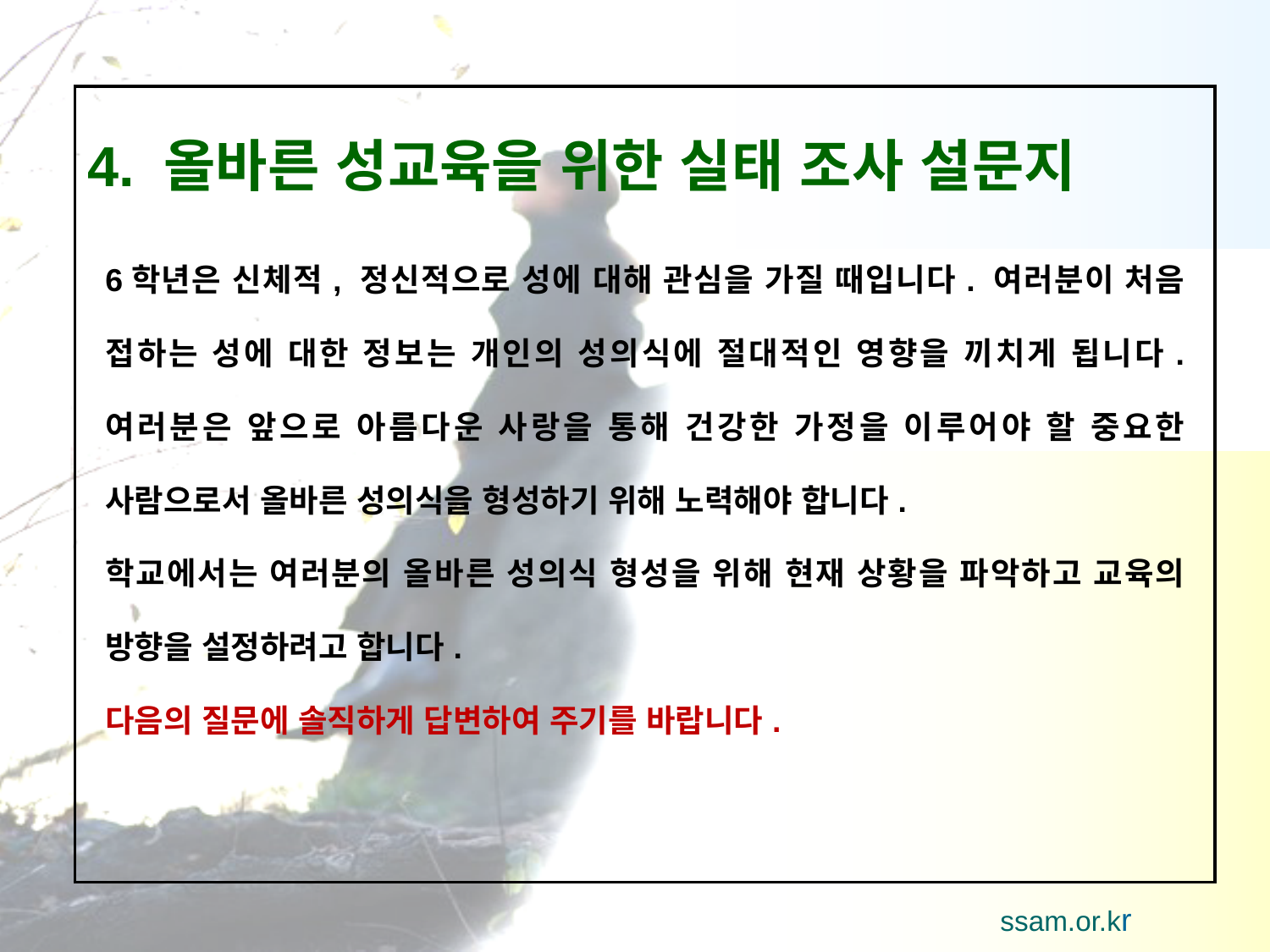

| 6학년은 신체적, 정신적으로 성에 대해 관심을 가질 때입니다. 여러분이 처음 접하는 성에 대한 정보는 개인의 성의식에 절대적인 영향을 끼치게 됩니다. 여러분은 앞으로 아름다운 사랑을 통해 건강한 가정을 이루어야 할 중요한 사람으로서 올바른 성의식을 형성하기 위해 노력해야 합니다. 학교에서는 여러분의 올바른 성의식 형성을 위해 현재 상황을 파악하고 교육의 방향을 설정하려고 합니다. 다음의 질문에 솔직하게 답변하여 주기를 바랍니다. |
| --- |
4. 올바른 성교육을 위한 실태 조사 설문지